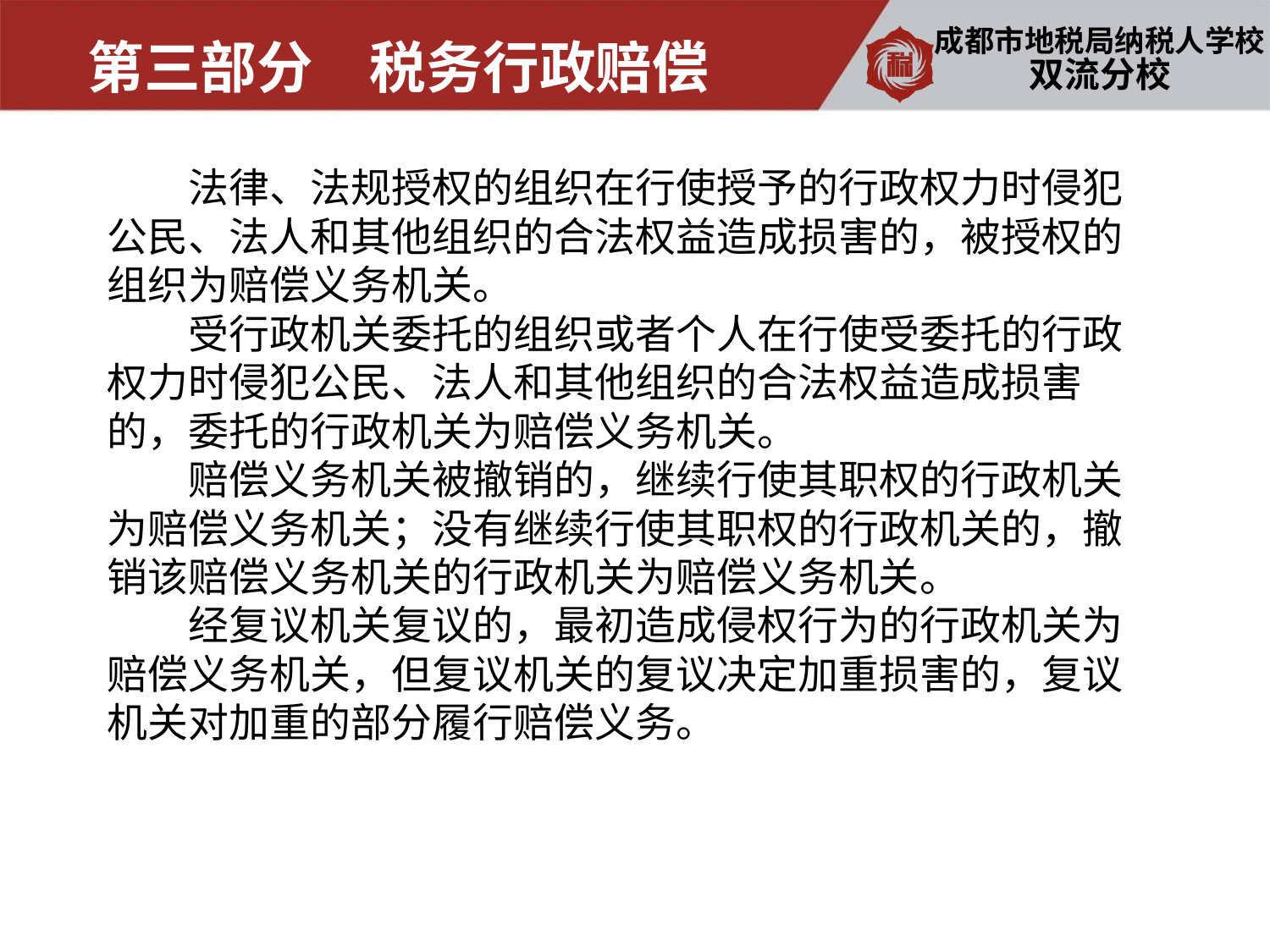

第三部分　税务行政赔偿
双流分校
　　法律、法规授权的组织在行使授予的行政权力时侵犯公民、法人和其他组织的合法权益造成损害的，被授权的组织为赔偿义务机关。
　　受行政机关委托的组织或者个人在行使受委托的行政权力时侵犯公民、法人和其他组织的合法权益造成损害的，委托的行政机关为赔偿义务机关。
　　赔偿义务机关被撤销的，继续行使其职权的行政机关为赔偿义务机关；没有继续行使其职权的行政机关的，撤销该赔偿义务机关的行政机关为赔偿义务机关。
　　经复议机关复议的，最初造成侵权行为的行政机关为赔偿义务机关，但复议机关的复议决定加重损害的，复议机关对加重的部分履行赔偿义务。